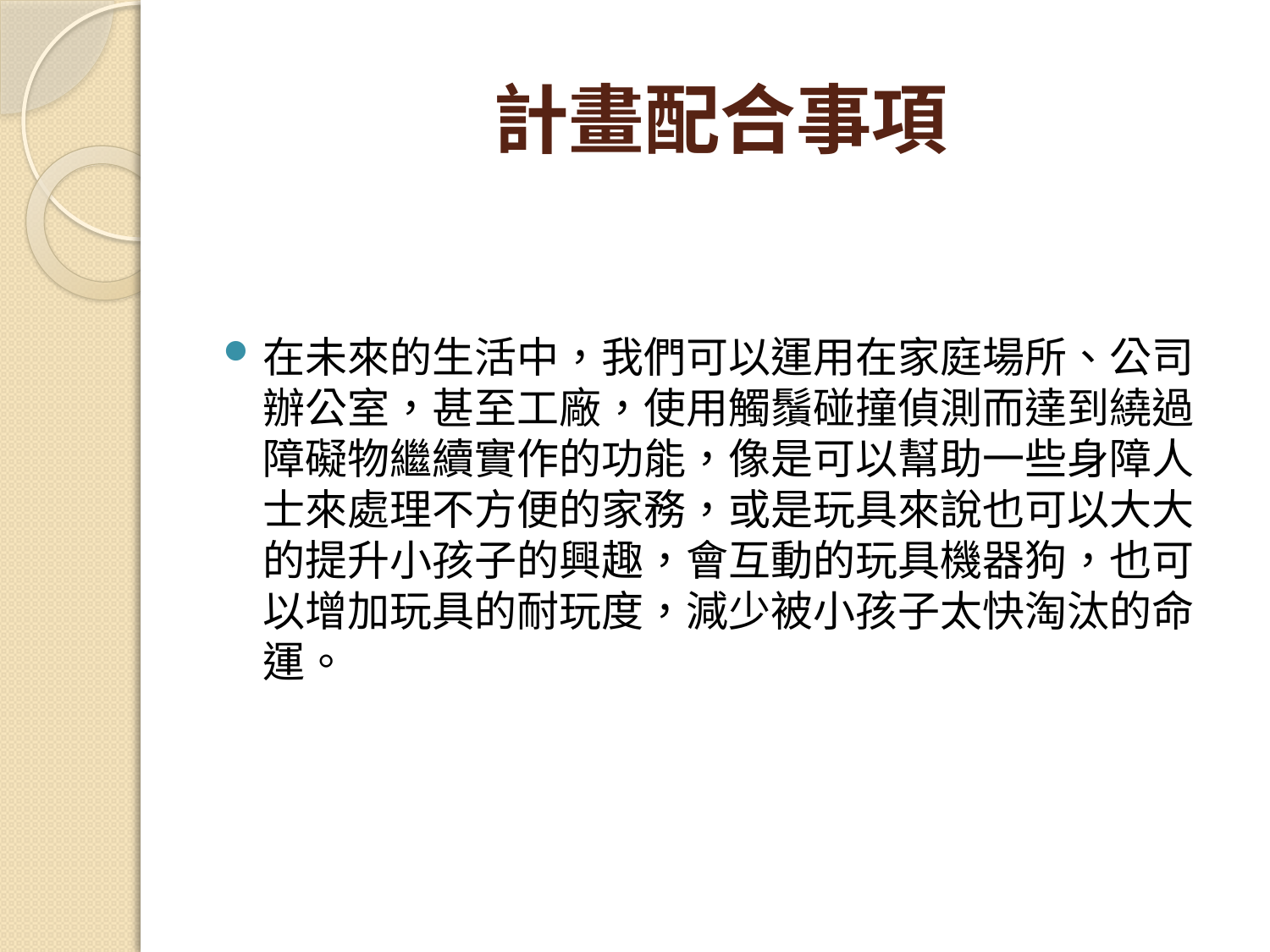

# 計畫配合事項

在未來的生活中，我們可以運用在家庭場所、公司辦公室，甚至工廠，使用觸鬚碰撞偵測而達到繞過障礙物繼續實作的功能，像是可以幫助一些身障人士來處理不方便的家務，或是玩具來說也可以大大的提升小孩子的興趣，會互動的玩具機器狗，也可以增加玩具的耐玩度，減少被小孩子太快淘汰的命運。